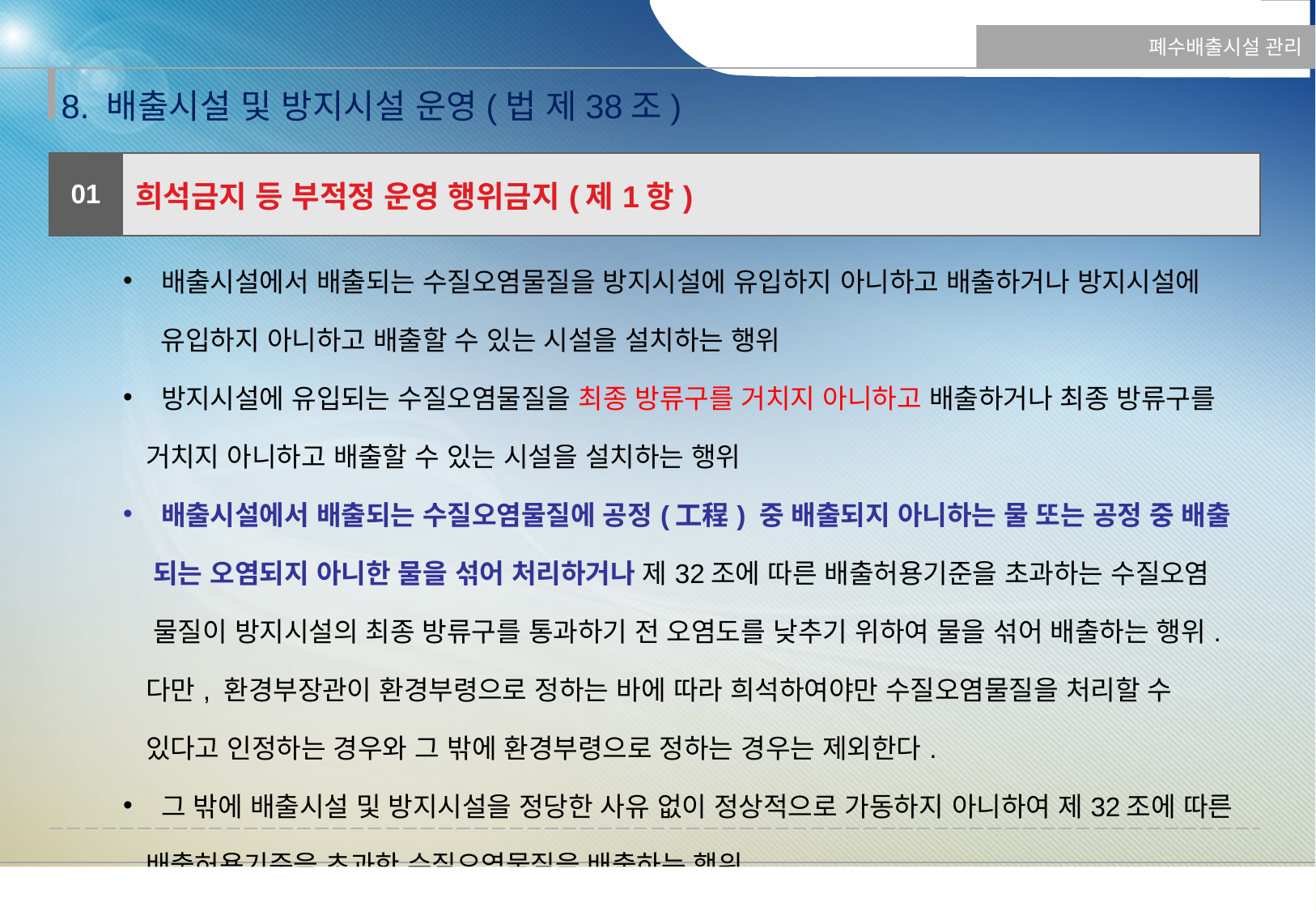

폐수배출시설 관리
8. 배출시설 및 방지시설 운영(법 제38조)
| 01 | 희석금지 등 부적정 운영 행위금지(제1항) |
| --- | --- |
| 배출시설에서 배출되는 수질오염물질을 방지시설에 유입하지 아니하고 배출하거나 방지시설에 유입하지 아니하고 배출할 수 있는 시설을 설치하는 행위 방지시설에 유입되는 수질오염물질을 최종 방류구를 거치지 아니하고 배출하거나 최종 방류구를 거치지 아니하고 배출할 수 있는 시설을 설치하는 행위 배출시설에서 배출되는 수질오염물질에 공정(工程) 중 배출되지 아니하는 물 또는 공정 중 배출 되는 오염되지 아니한 물을 섞어 처리하거나 제32조에 따른 배출허용기준을 초과하는 수질오염 물질이 방지시설의 최종 방류구를 통과하기 전 오염도를 낮추기 위하여 물을 섞어 배출하는 행위. 다만, 환경부장관이 환경부령으로 정하는 바에 따라 희석하여야만 수질오염물질을 처리할 수 있다고 인정하는 경우와 그 밖에 환경부령으로 정하는 경우는 제외한다. 그 밖에 배출시설 및 방지시설을 정당한 사유 없이 정상적으로 가동하지 아니하여 제32조에 따른 배출허용기준을 초과한 수질오염물질을 배출하는 행위 |  |